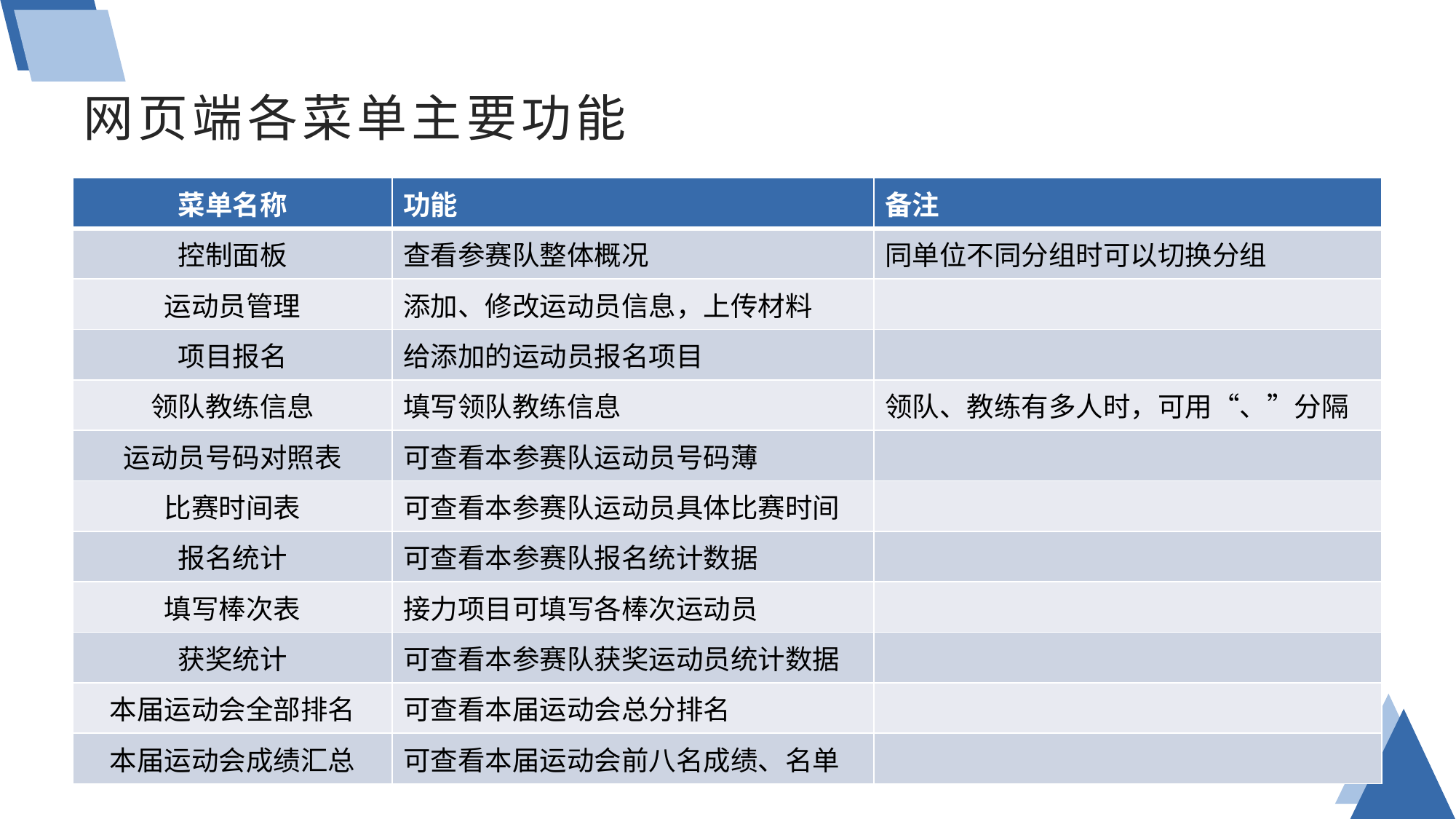

网页端各菜单主要功能
| 菜单名称 | 功能 | 备注 |
| --- | --- | --- |
| 控制面板 | 查看参赛队整体概况 | 同单位不同分组时可以切换分组 |
| 运动员管理 | 添加、修改运动员信息，上传材料 |  |
| 项目报名 | 给添加的运动员报名项目 |  |
| 领队教练信息 | 填写领队教练信息 | 领队、教练有多人时，可用“、”分隔 |
| 运动员号码对照表 | 可查看本参赛队运动员号码薄 |  |
| 比赛时间表 | 可查看本参赛队运动员具体比赛时间 |  |
| 报名统计 | 可查看本参赛队报名统计数据 |  |
| 填写棒次表 | 接力项目可填写各棒次运动员 |  |
| 获奖统计 | 可查看本参赛队获奖运动员统计数据 |  |
| 本届运动会全部排名 | 可查看本届运动会总分排名 |  |
| 本届运动会成绩汇总 | 可查看本届运动会前八名成绩、名单 |  |